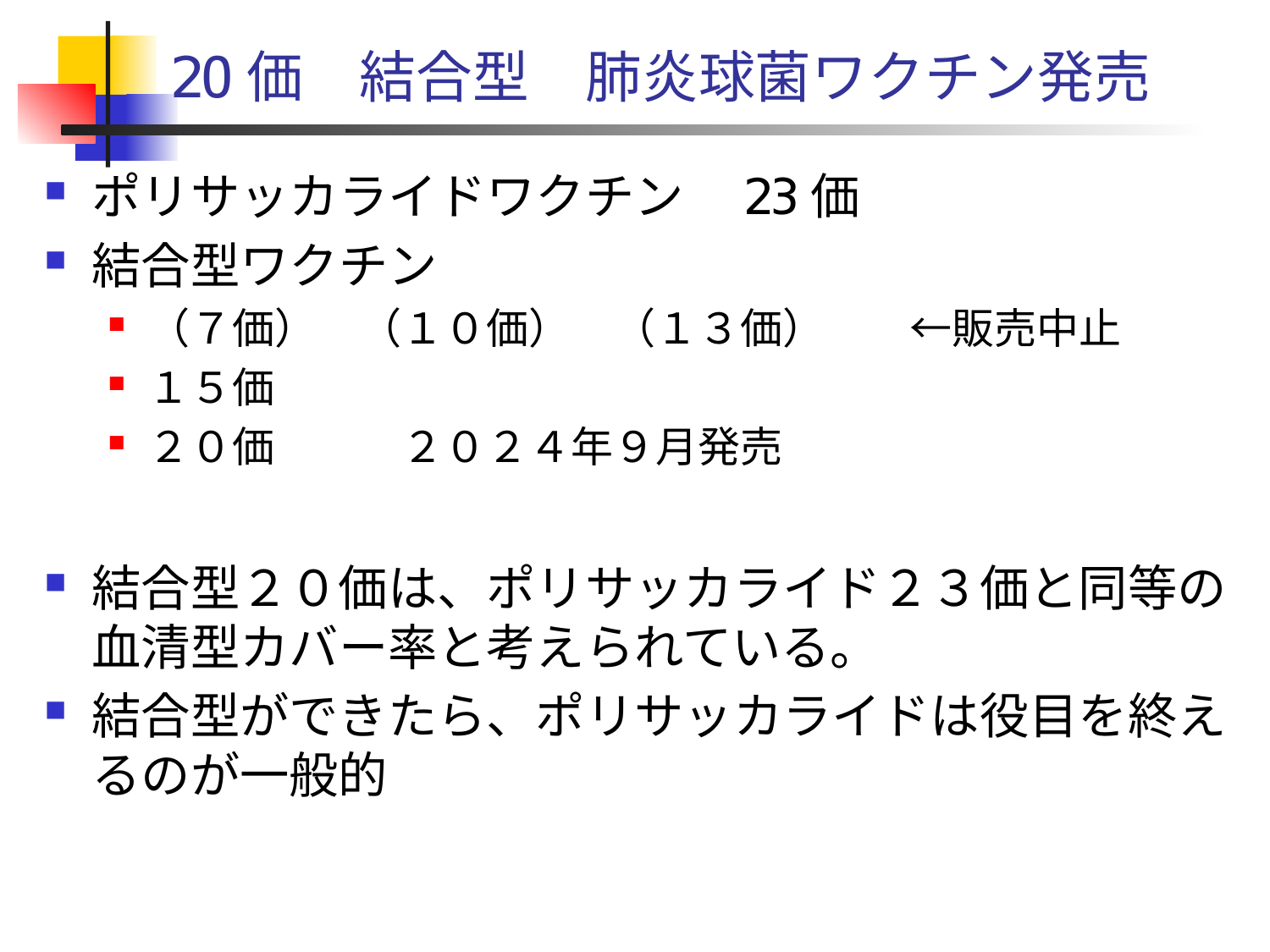

# 20価　結合型　肺炎球菌ワクチン発売
ポリサッカライドワクチン　23価
結合型ワクチン
（７価）　（１０価）　（１３価）　　←販売中止
１５価
２０価	２０２４年９月発売

結合型２０価は、ポリサッカライド２３価と同等の血清型カバー率と考えられている。
結合型ができたら、ポリサッカライドは役目を終えるのが一般的